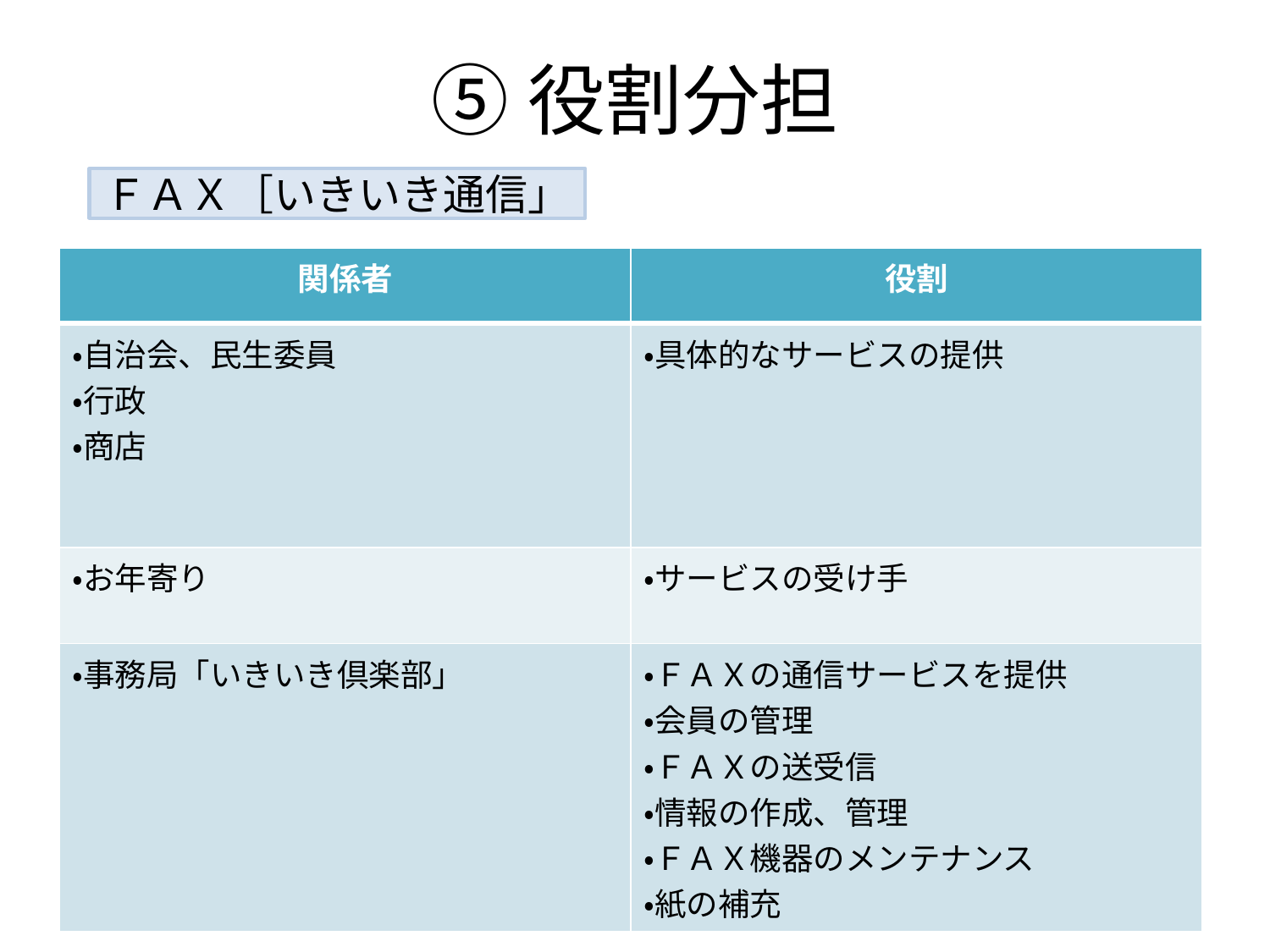

# ⑤役割分担
ＦＡＸ［いきいき通信」
| 関係者 | 役割 |
| --- | --- |
| ・自治会、民生委員 ・行政 ・商店 | ・具体的なサービスの提供 |
| ・お年寄り | ・サービスの受け手 |
| ・事務局「いきいき倶楽部」 | ・ＦＡＸの通信サービスを提供 ・会員の管理 ・ＦＡＸの送受信 ・情報の作成、管理 ・ＦＡＸ機器のメンテナンス ・紙の補充 |